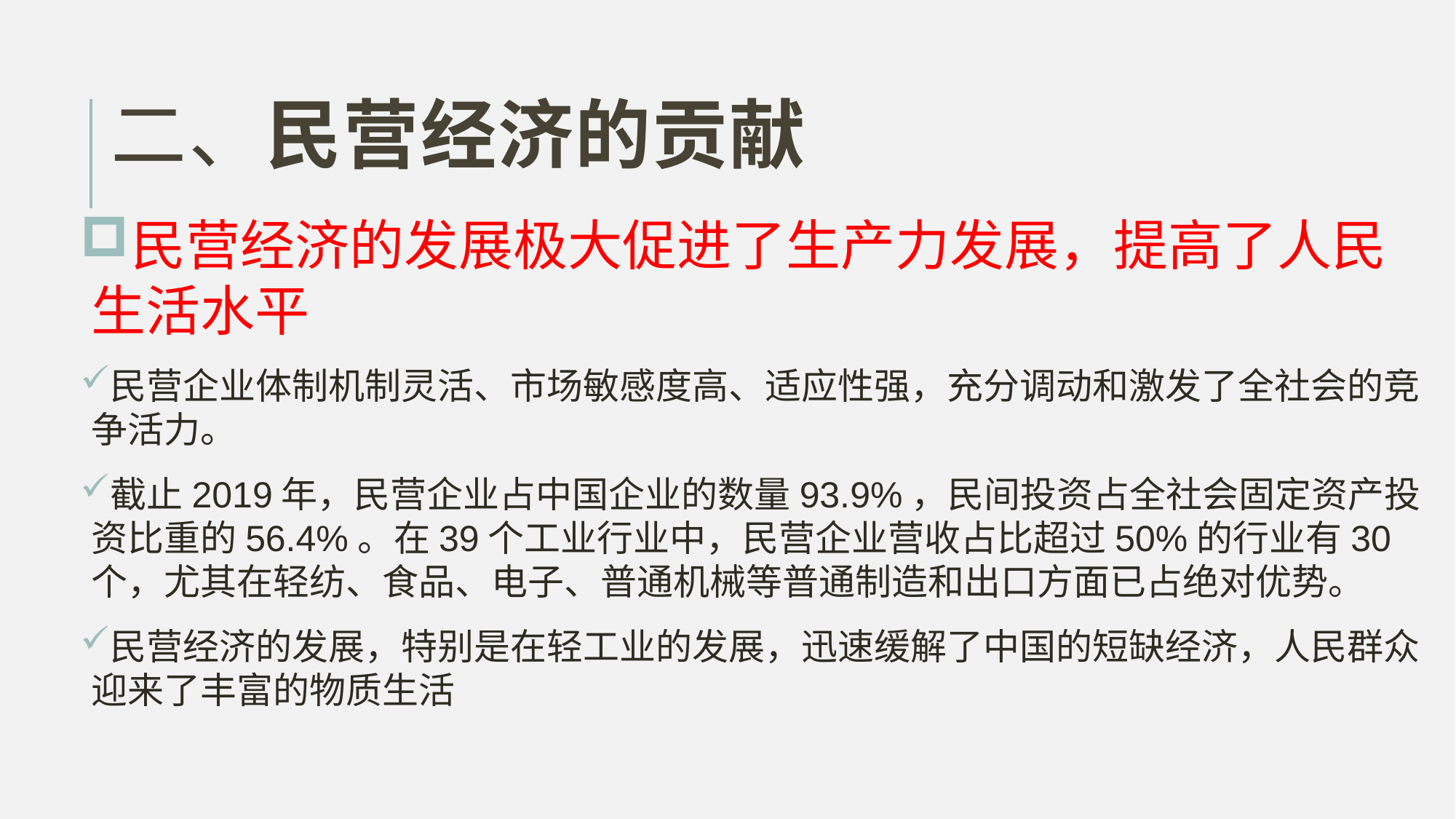

# 二、民营经济的贡献
民营经济的发展极大促进了生产力发展，提高了人民生活水平
民营企业体制机制灵活、市场敏感度高、适应性强，充分调动和激发了全社会的竞争活力。
截止2019年，民营企业占中国企业的数量93.9%，民间投资占全社会固定资产投资比重的56.4%。在39个工业行业中，民营企业营收占比超过50%的行业有30个，尤其在轻纺、食品、电子、普通机械等普通制造和出口方面已占绝对优势。
民营经济的发展，特别是在轻工业的发展，迅速缓解了中国的短缺经济，人民群众迎来了丰富的物质生活